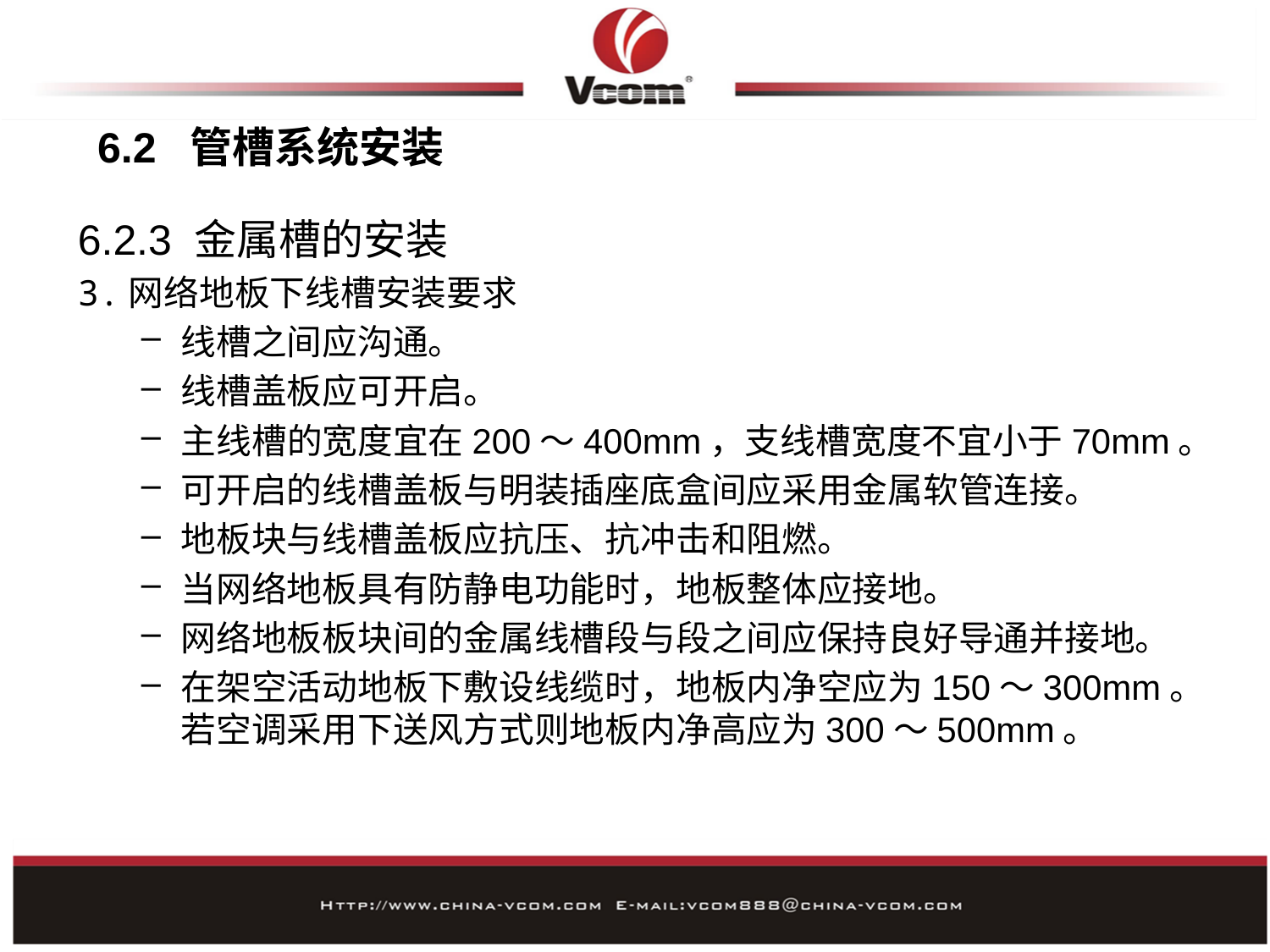

# 6.2  管槽系统安装
6.2.3 金属槽的安装
3.网络地板下线槽安装要求
线槽之间应沟通。
线槽盖板应可开启。
主线槽的宽度宜在200～400mm，支线槽宽度不宜小于70mm。
可开启的线槽盖板与明装插座底盒间应采用金属软管连接。
地板块与线槽盖板应抗压、抗冲击和阻燃。
当网络地板具有防静电功能时，地板整体应接地。
网络地板板块间的金属线槽段与段之间应保持良好导通并接地。
在架空活动地板下敷设线缆时，地板内净空应为150～300mm。若空调采用下送风方式则地板内净高应为300～500mm。